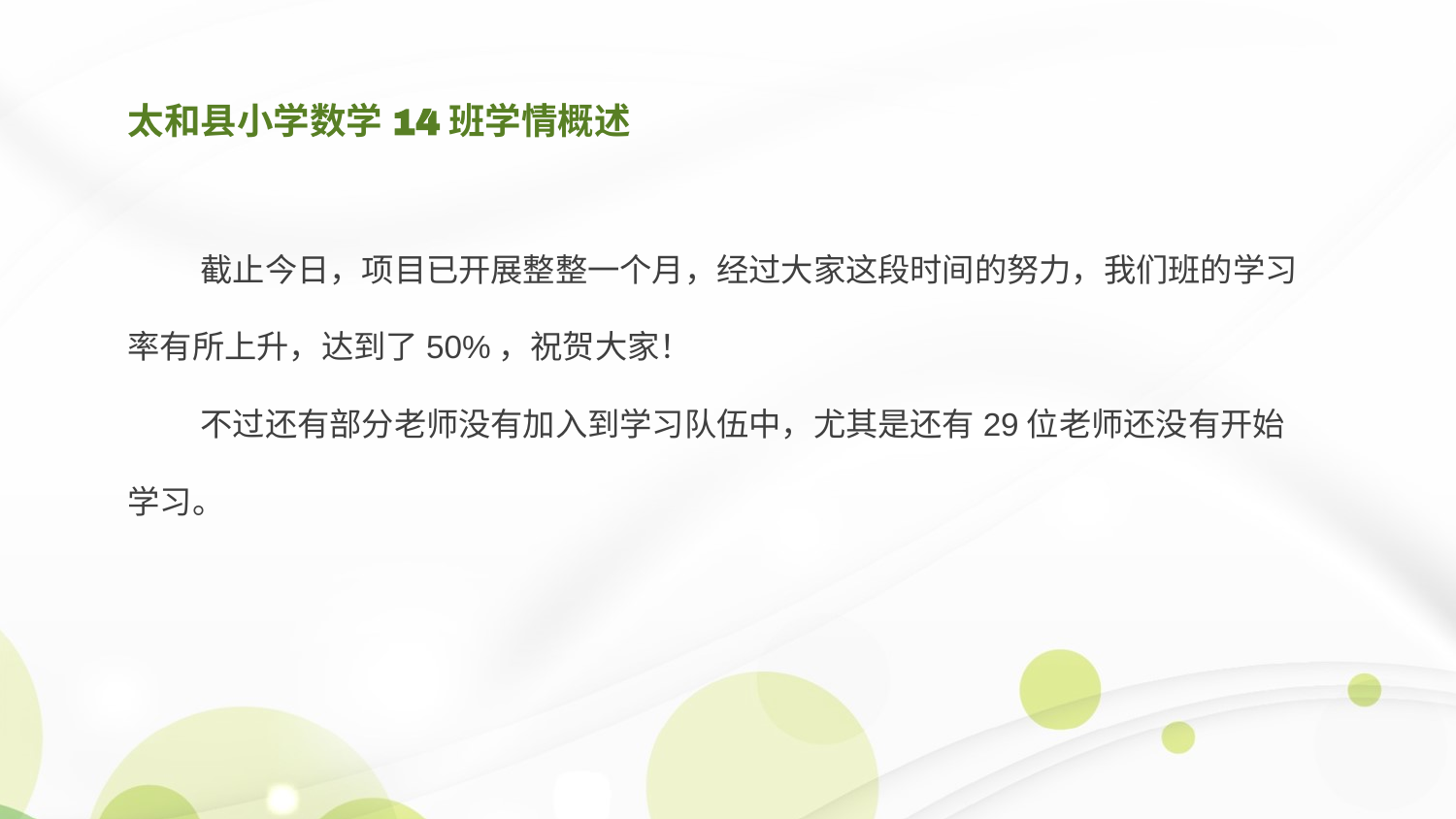

太和县小学数学14班学情概述
截止今日，项目已开展整整一个月，经过大家这段时间的努力，我们班的学习率有所上升，达到了50%，祝贺大家！
不过还有部分老师没有加入到学习队伍中，尤其是还有29位老师还没有开始学习。